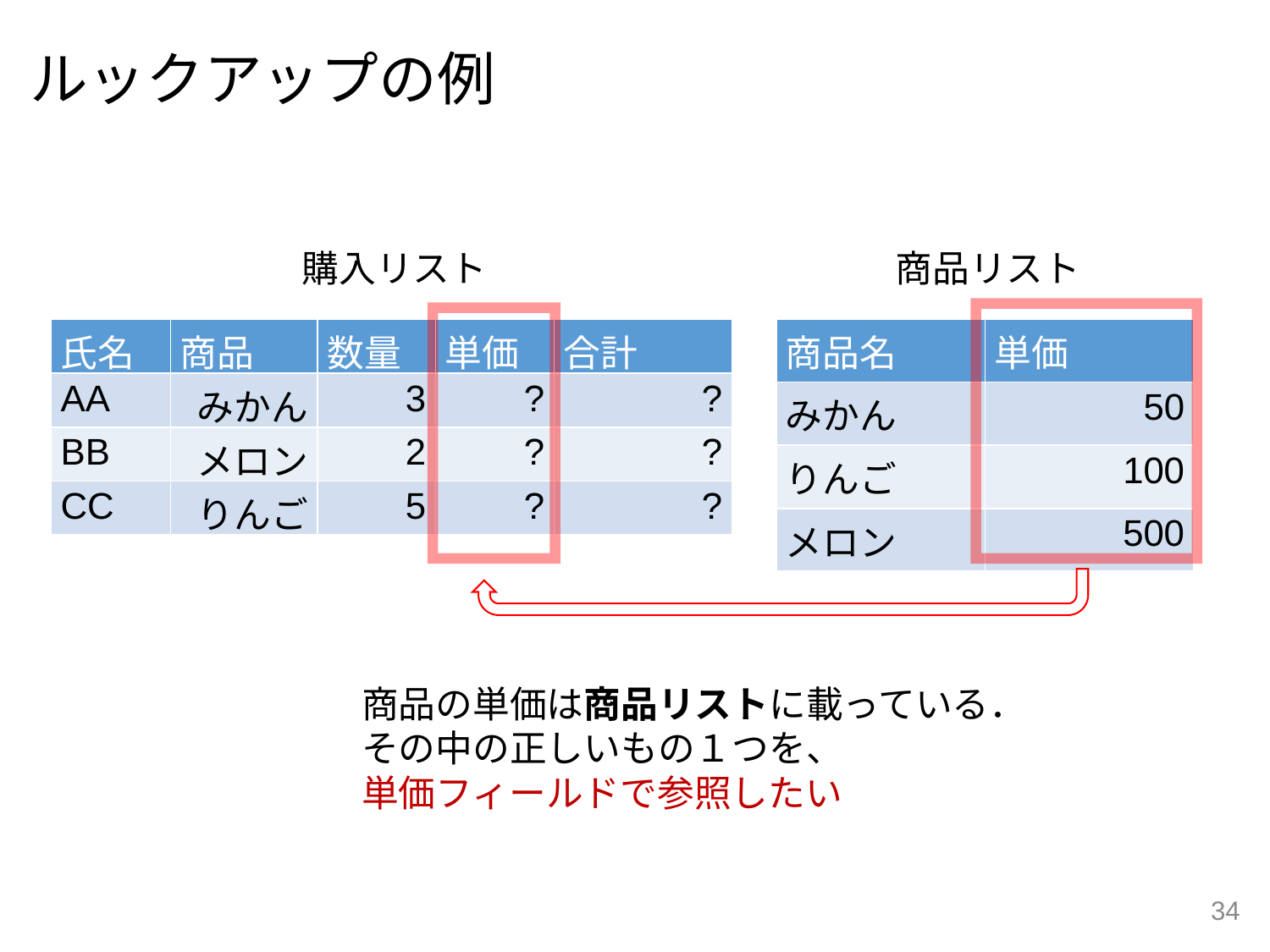

# ルックアップの例
購入リスト
商品リスト

| 氏名 | 商品 | 数量 | 単価 | 合計 |
| --- | --- | --- | --- | --- |
| AA | みかん | 3 | ? | ? |
| BB | メロン | 2 | ? | ? |
| CC | りんご | 5 | ? | ? |
| 商品名 | 単価 |
| --- | --- |
| みかん | 50 |
| りんご | 100 |
| メロン | 500 |

商品の単価は商品リストに載っている．
その中の正しいもの１つを、
単価フィールドで参照したい
34